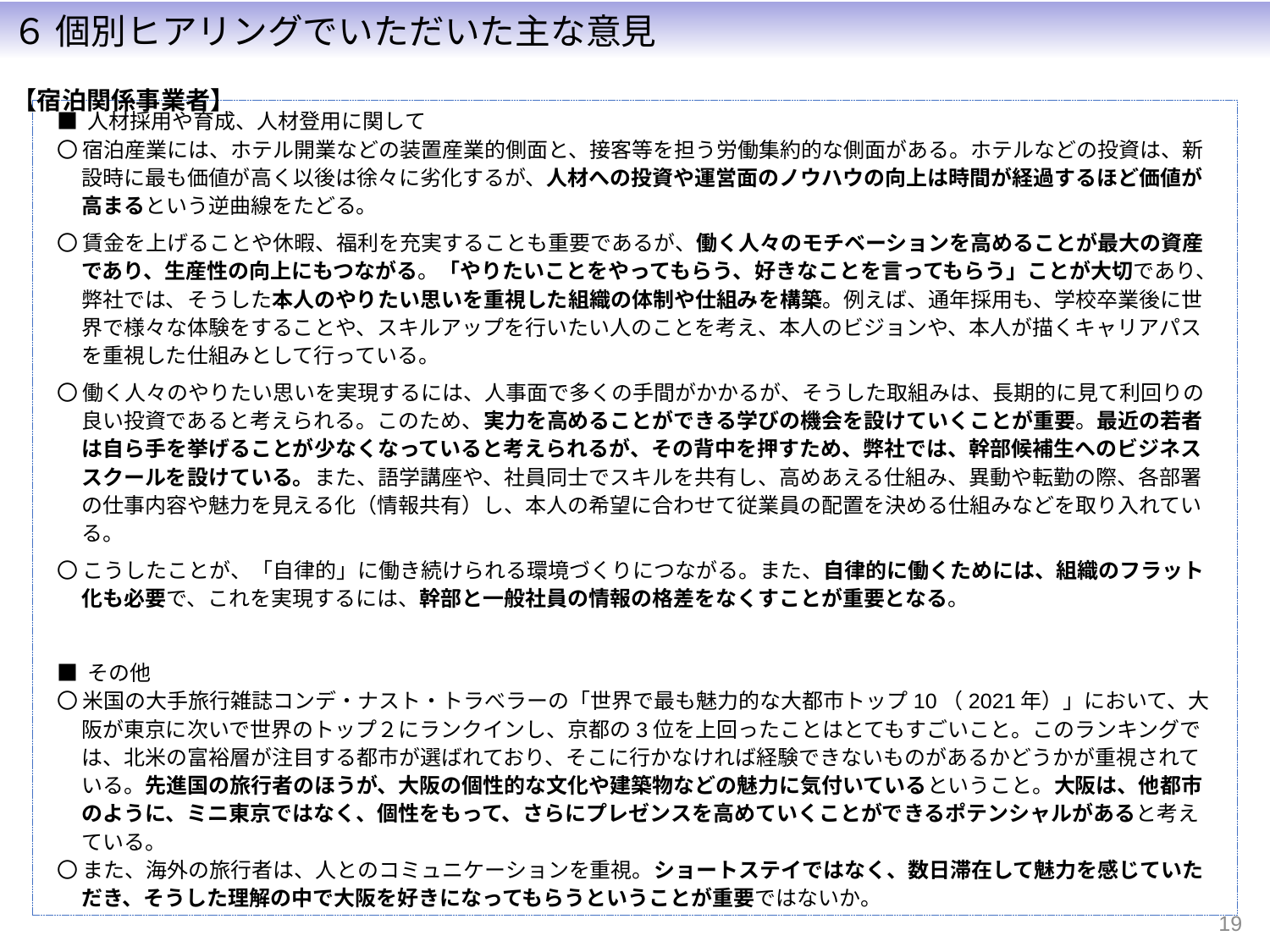

６ 個別ヒアリングでいただいた主な意見
【宿泊関係事業者】
■ 人材採用や育成、人材登用に関して
〇 宿泊産業には、ホテル開業などの装置産業的側面と、接客等を担う労働集約的な側面がある。ホテルなどの投資は、新設時に最も価値が高く以後は徐々に劣化するが、人材への投資や運営面のノウハウの向上は時間が経過するほど価値が高まるという逆曲線をたどる。
〇 賃金を上げることや休暇、福利を充実することも重要であるが、働く人々のモチベーションを高めることが最大の資産であり、生産性の向上にもつながる。「やりたいことをやってもらう、好きなことを言ってもらう」ことが大切であり、弊社では、そうした本人のやりたい思いを重視した組織の体制や仕組みを構築。例えば、通年採用も、学校卒業後に世界で様々な体験をすることや、スキルアップを行いたい人のことを考え、本人のビジョンや、本人が描くキャリアパスを重視した仕組みとして行っている。
〇 働く人々のやりたい思いを実現するには、人事面で多くの手間がかかるが、そうした取組みは、長期的に見て利回りの良い投資であると考えられる。このため、実力を高めることができる学びの機会を設けていくことが重要。最近の若者は自ら手を挙げることが少なくなっていると考えられるが、その背中を押すため、弊社では、幹部候補生へのビジネススクールを設けている。また、語学講座や、社員同士でスキルを共有し、高めあえる仕組み、異動や転勤の際、各部署の仕事内容や魅力を見える化（情報共有）し、本人の希望に合わせて従業員の配置を決める仕組みなどを取り入れている。
〇 こうしたことが、「自律的」に働き続けられる環境づくりにつながる。また、自律的に働くためには、組織のフラット化も必要で、これを実現するには、幹部と一般社員の情報の格差をなくすことが重要となる。

■ その他
〇 米国の大手旅行雑誌コンデ・ナスト・トラべラーの「世界で最も魅力的な大都市トップ10（2021年）」において、大阪が東京に次いで世界のトップ２にランクインし、京都の3位を上回ったことはとてもすごいこと。このランキングでは、北米の富裕層が注目する都市が選ばれており、そこに行かなければ経験できないものがあるかどうかが重視されている。先進国の旅行者のほうが、大阪の個性的な文化や建築物などの魅力に気付いているということ。大阪は、他都市のように、ミニ東京ではなく、個性をもって、さらにプレゼンスを高めていくことができるポテンシャルがあると考えている。
〇 また、海外の旅行者は、人とのコミュニケーションを重視。ショートステイではなく、数日滞在して魅力を感じていただき、そうした理解の中で大阪を好きになってもらうということが重要ではないか。
19